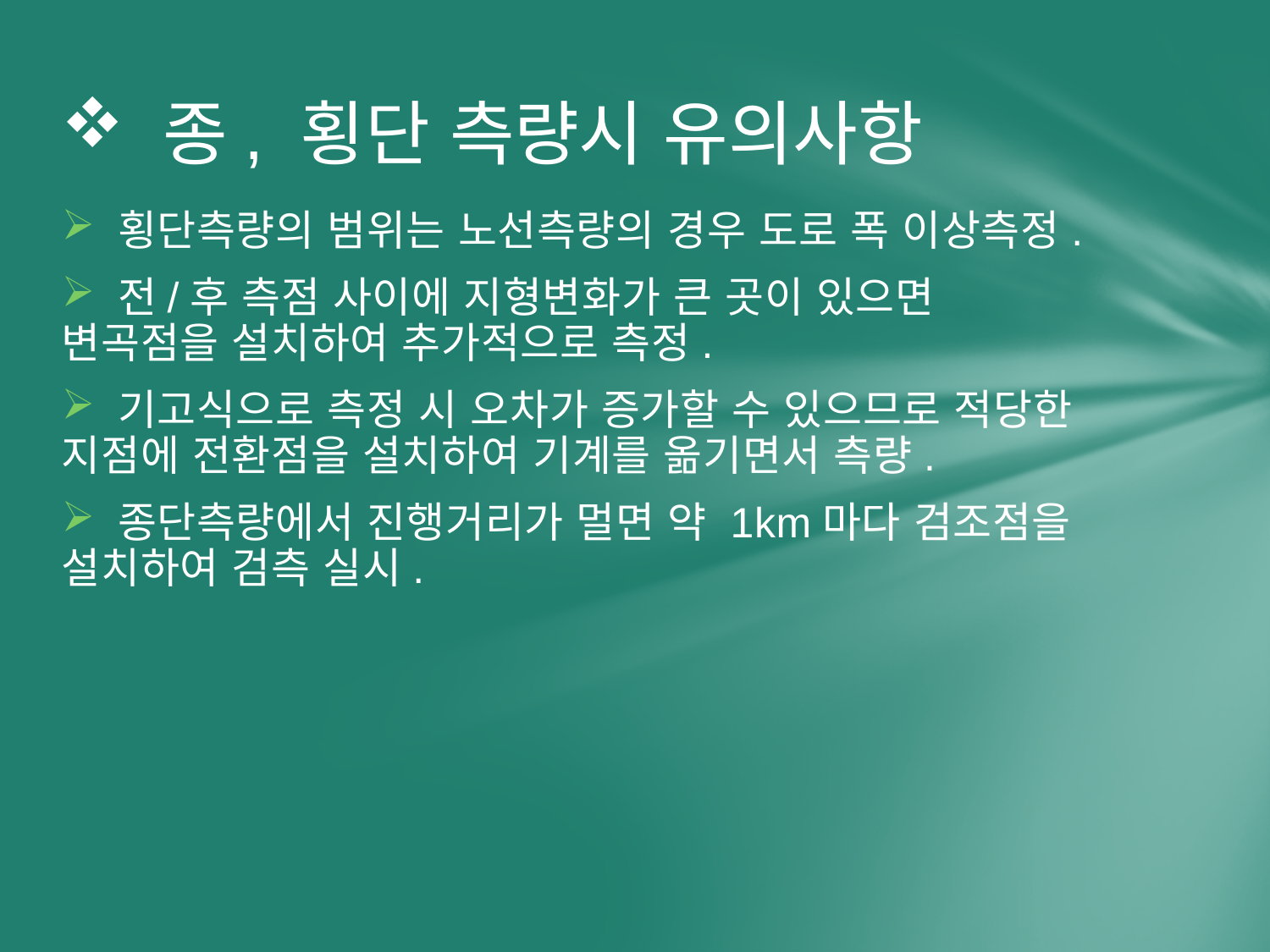

# 종, 횡단 측량시 유의사항
 횡단측량의 범위는 노선측량의 경우 도로 폭 이상측정.
 전/후 측점 사이에 지형변화가 큰 곳이 있으면 변곡점을 설치하여 추가적으로 측정.
 기고식으로 측정 시 오차가 증가할 수 있으므로 적당한 지점에 전환점을 설치하여 기계를 옮기면서 측량.
 종단측량에서 진행거리가 멀면 약 1km마다 검조점을 설치하여 검측 실시.